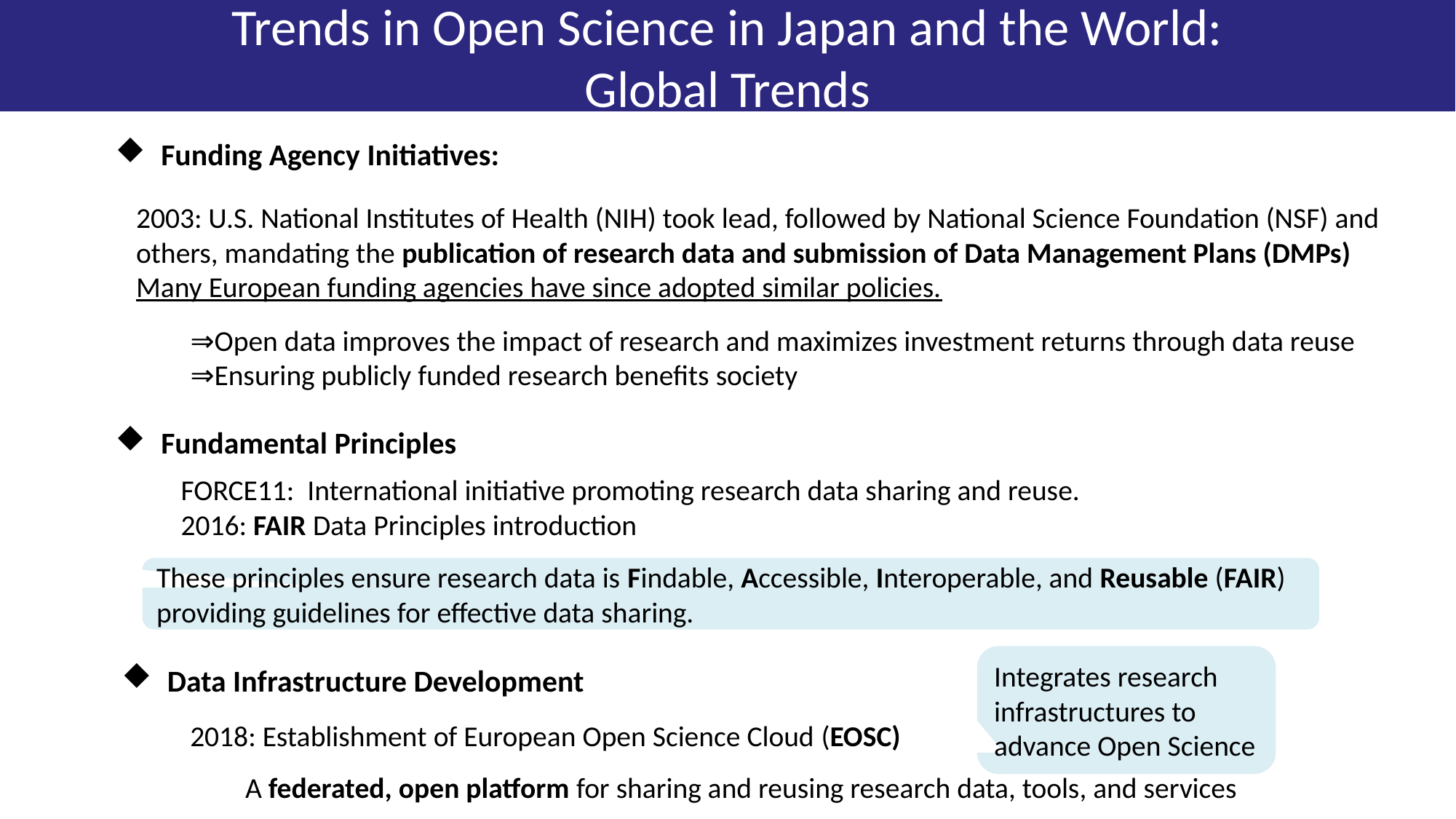

# Trends in Open Science in Japan and the World: Global Trends
世界と日本におけるオープンサイエンスの動向
－海外の動向－
Funding Agency Initiatives:
2003: U.S. National Institutes of Health (NIH) took lead, followed by National Science Foundation (NSF) and others, mandating the publication of research data and submission of Data Management Plans (DMPs)
Many European funding agencies have since adopted similar policies.
⇒Open data improves the impact of research and maximizes investment returns through data reuse
⇒Ensuring publicly funded research benefits society
Fundamental Principles
FORCE11:  International initiative promoting research data sharing and reuse.
2016: FAIR Data Principles introduction
These principles ensure research data is Findable, Accessible, Interoperable, and Reusable (FAIR) providing guidelines for effective data sharing.
Integrates research infrastructures to advance Open Science
Data Infrastructure Development
2018: Establishment of European Open Science Cloud (EOSC)
A federated, open platform for sharing and reusing research data, tools, and services